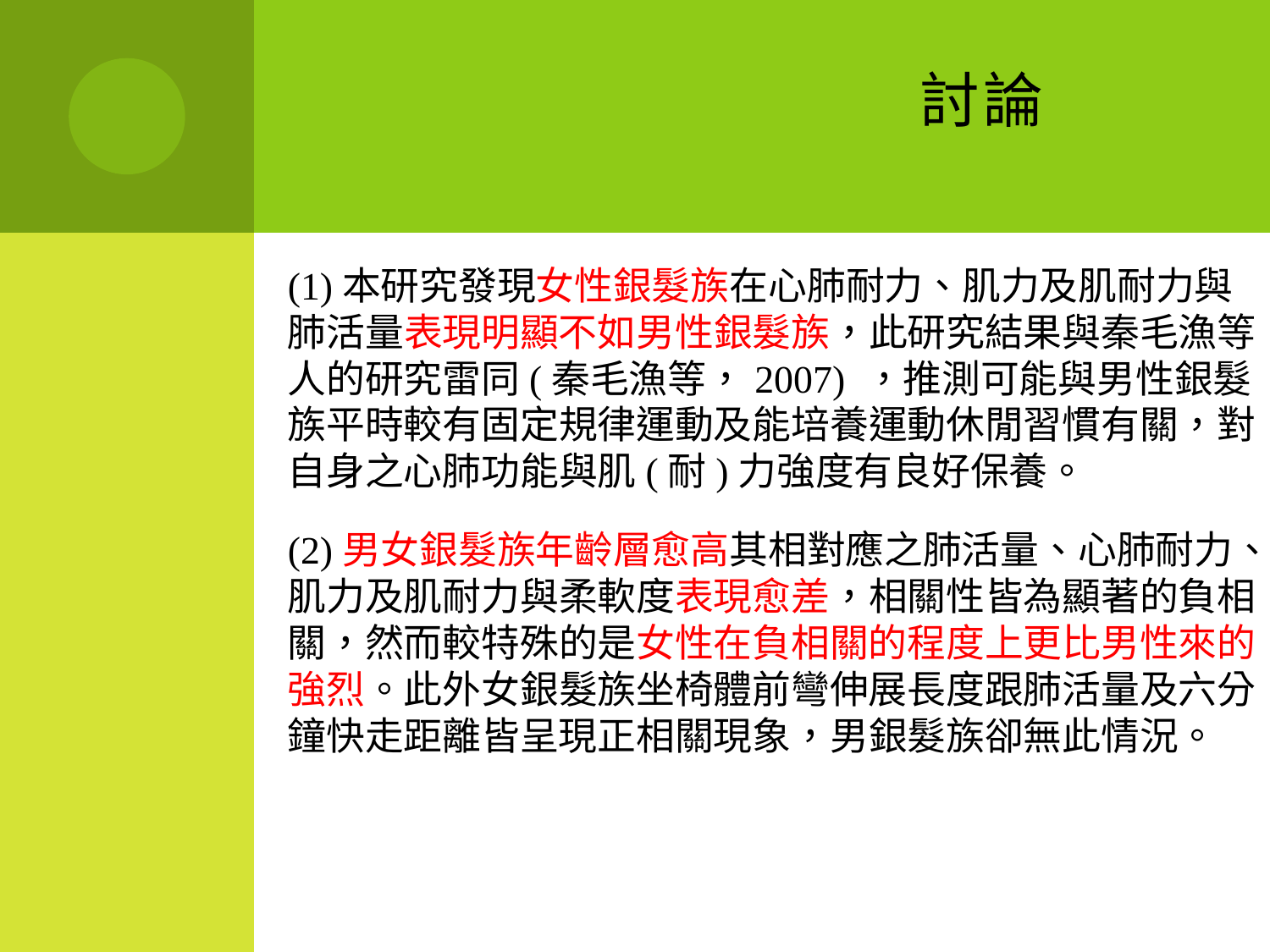

# 討論
(1)本研究發現女性銀髮族在心肺耐力、肌力及肌耐力與肺活量表現明顯不如男性銀髮族，此研究結果與秦毛漁等人的研究雷同(秦毛漁等，2007) ，推測可能與男性銀髮族平時較有固定規律運動及能培養運動休閒習慣有關，對自身之心肺功能與肌(耐)力強度有良好保養。
(2)男女銀髮族年齡層愈高其相對應之肺活量、心肺耐力、肌力及肌耐力與柔軟度表現愈差，相關性皆為顯著的負相關，然而較特殊的是女性在負相關的程度上更比男性來的強烈。此外女銀髮族坐椅體前彎伸展長度跟肺活量及六分鐘快走距離皆呈現正相關現象，男銀髮族卻無此情況。